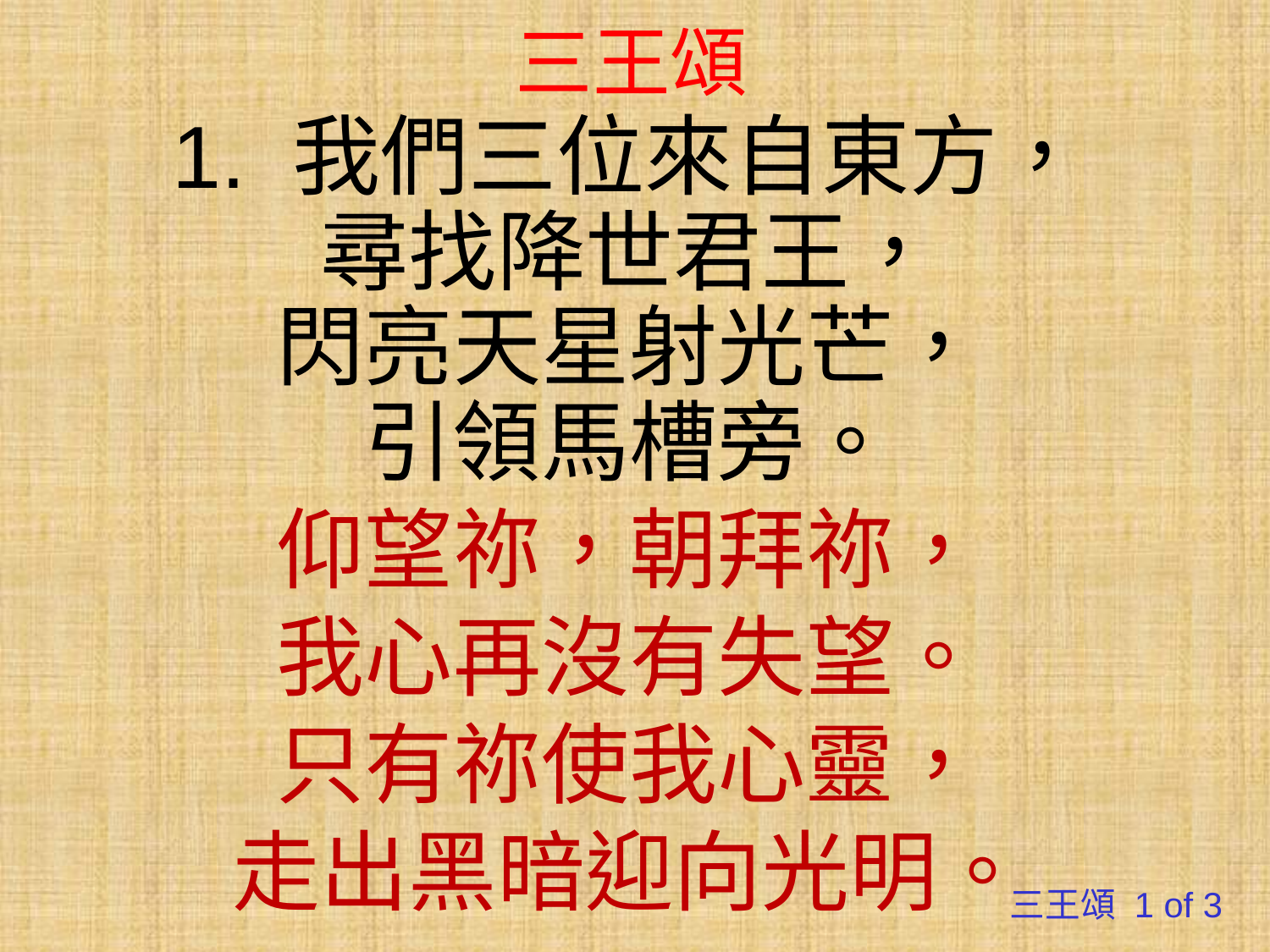

# 三王頌
1. 我們三位來自東方，
尋找降世君王，
閃亮天星射光芒，
引領馬槽旁。
仰望祢，朝拜祢，
我心再沒有失望。
只有祢使我心靈，
走出黑暗迎向光明。
三王頌 1 of 3